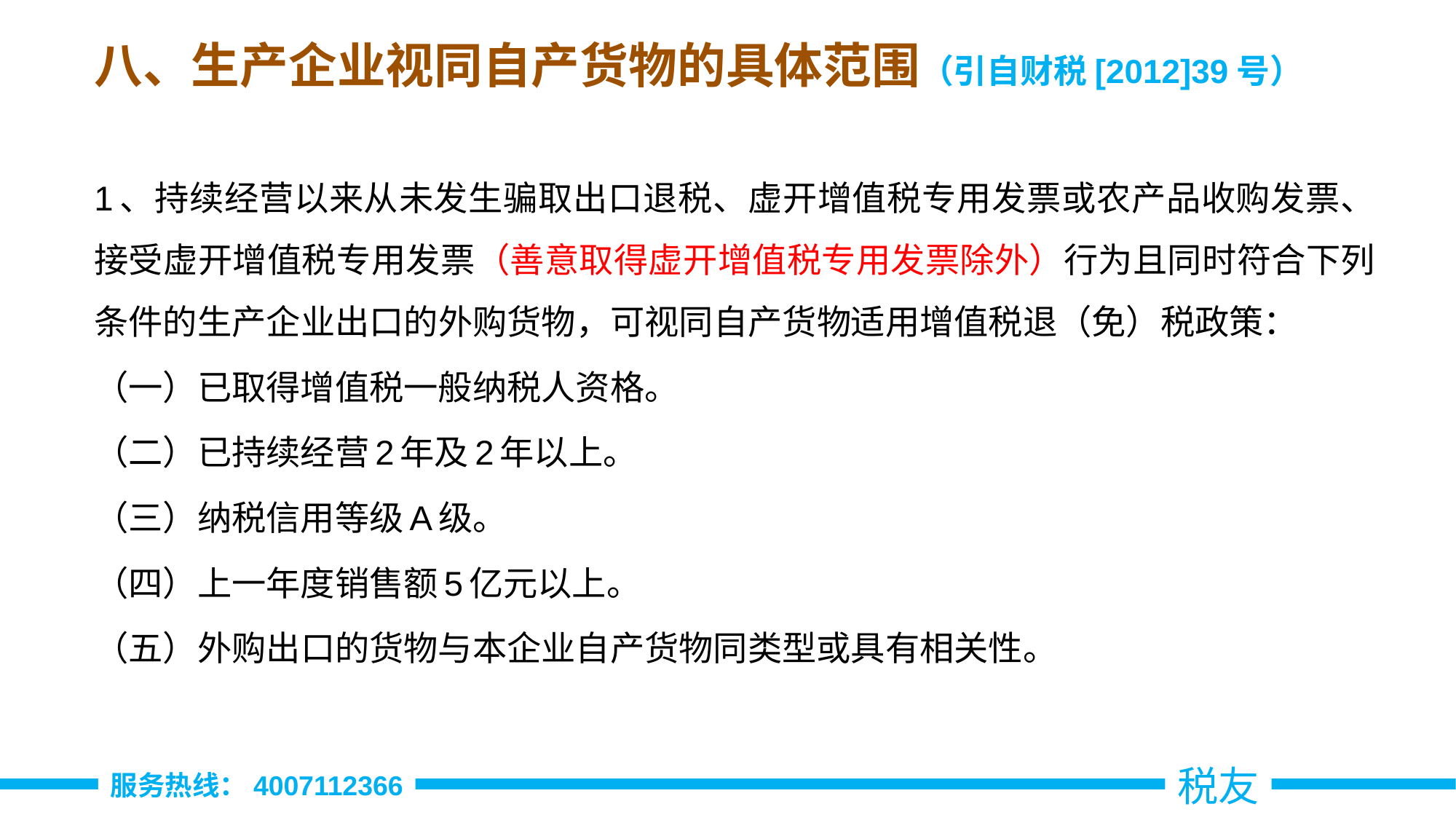

# 八、生产企业视同自产货物的具体范围（引自财税[2012]39号）
1、持续经营以来从未发生骗取出口退税、虚开增值税专用发票或农产品收购发票、接受虚开增值税专用发票（善意取得虚开增值税专用发票除外）行为且同时符合下列条件的生产企业出口的外购货物，可视同自产货物适用增值税退（免）税政策：
（一）已取得增值税一般纳税人资格。
（二）已持续经营2年及2年以上。
（三）纳税信用等级A级。
（四）上一年度销售额5亿元以上。
（五）外购出口的货物与本企业自产货物同类型或具有相关性。